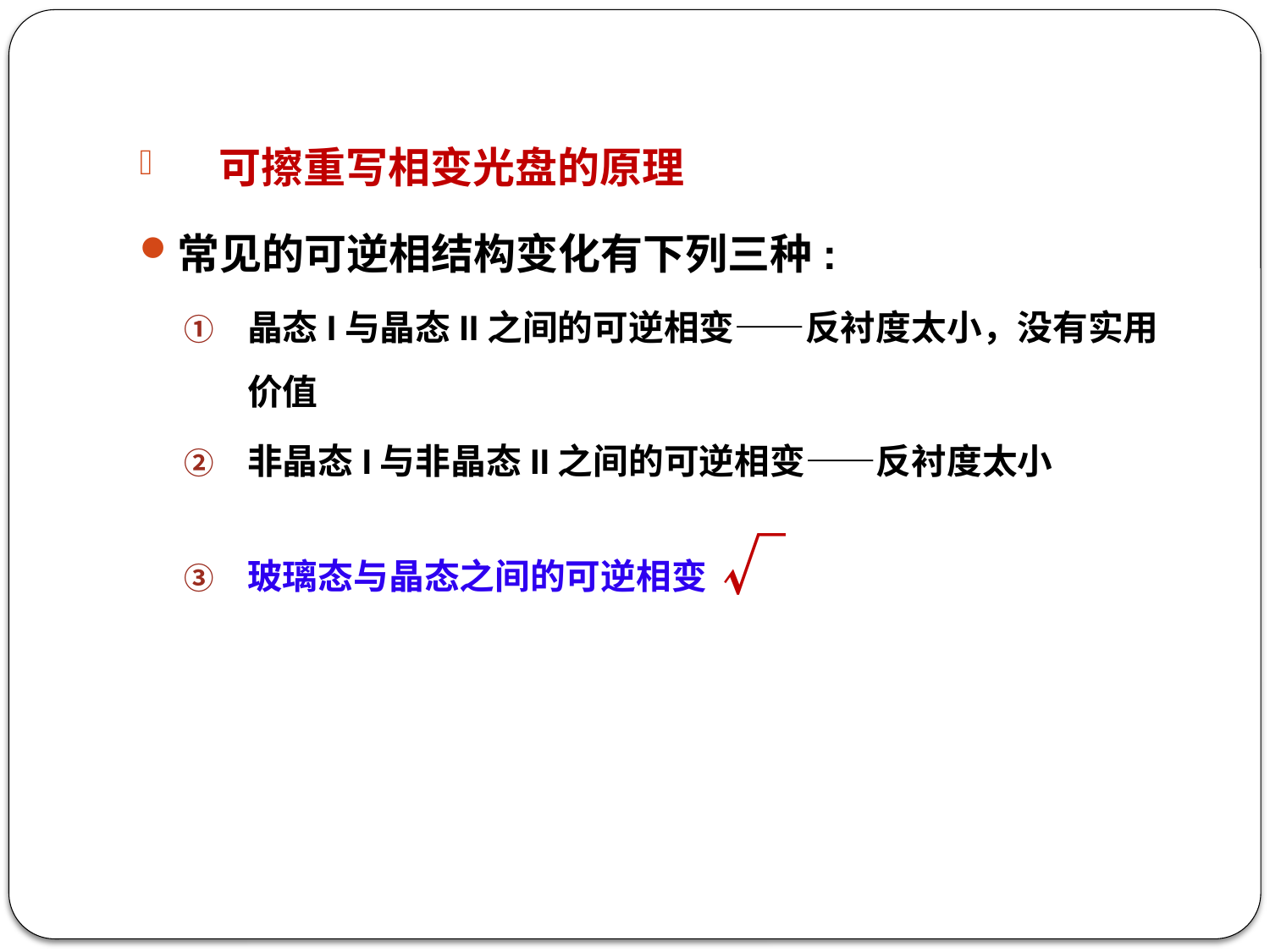

可擦重写相变光盘的原理
常见的可逆相结构变化有下列三种:
晶态I与晶态II之间的可逆相变——反衬度太小，没有实用价值
非晶态I与非晶态II之间的可逆相变——反衬度太小
玻璃态与晶态之间的可逆相变  √